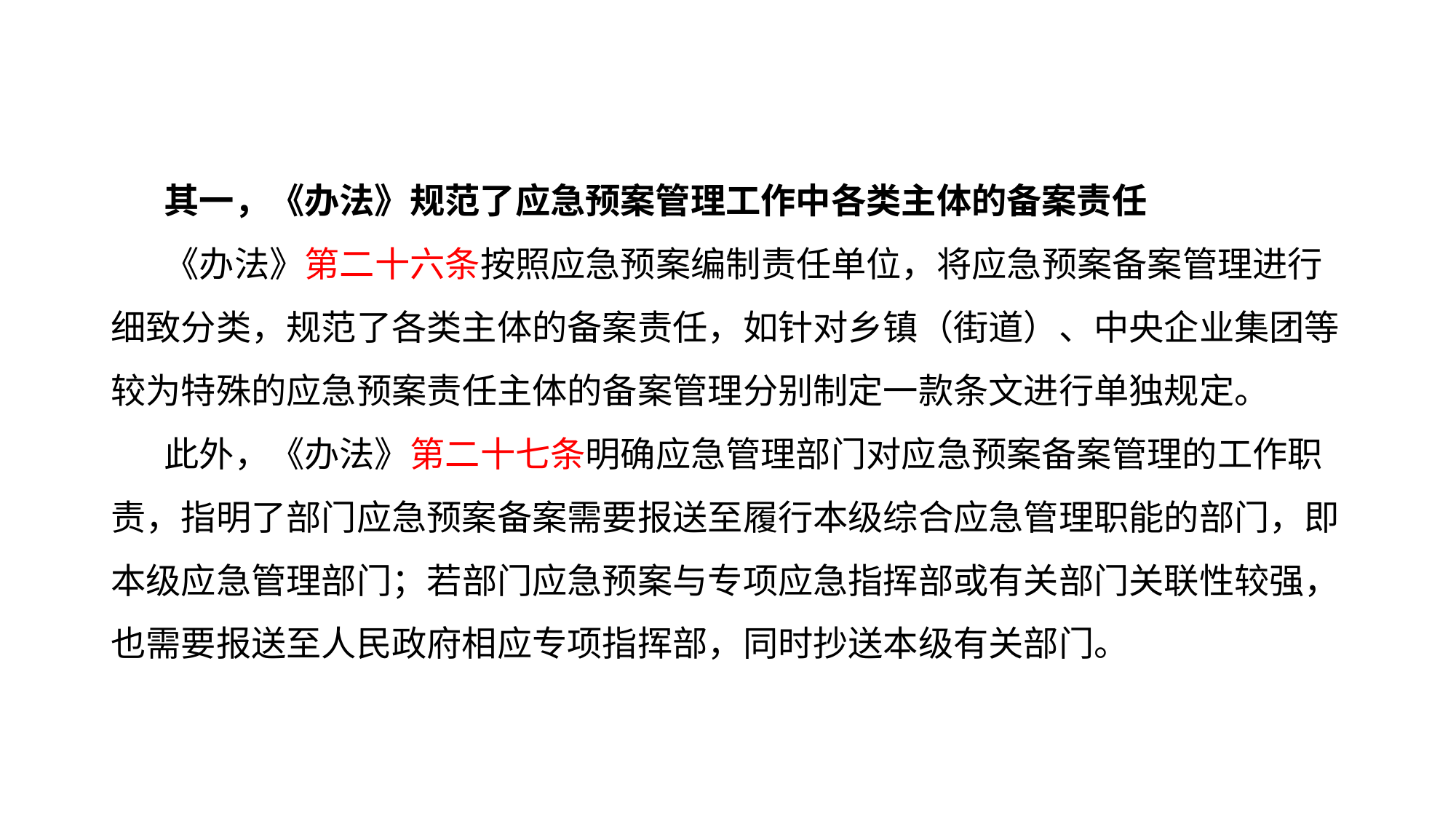

#
其一，《办法》规范了应急预案管理工作中各类主体的备案责任
《办法》第二十六条按照应急预案编制责任单位，将应急预案备案管理进行细致分类，规范了各类主体的备案责任，如针对乡镇（街道）、中央企业集团等较为特殊的应急预案责任主体的备案管理分别制定一款条文进行单独规定。
此外，《办法》第二十七条明确应急管理部门对应急预案备案管理的工作职责，指明了部门应急预案备案需要报送至履行本级综合应急管理职能的部门，即本级应急管理部门；若部门应急预案与专项应急指挥部或有关部门关联性较强，也需要报送至人民政府相应专项指挥部，同时抄送本级有关部门。